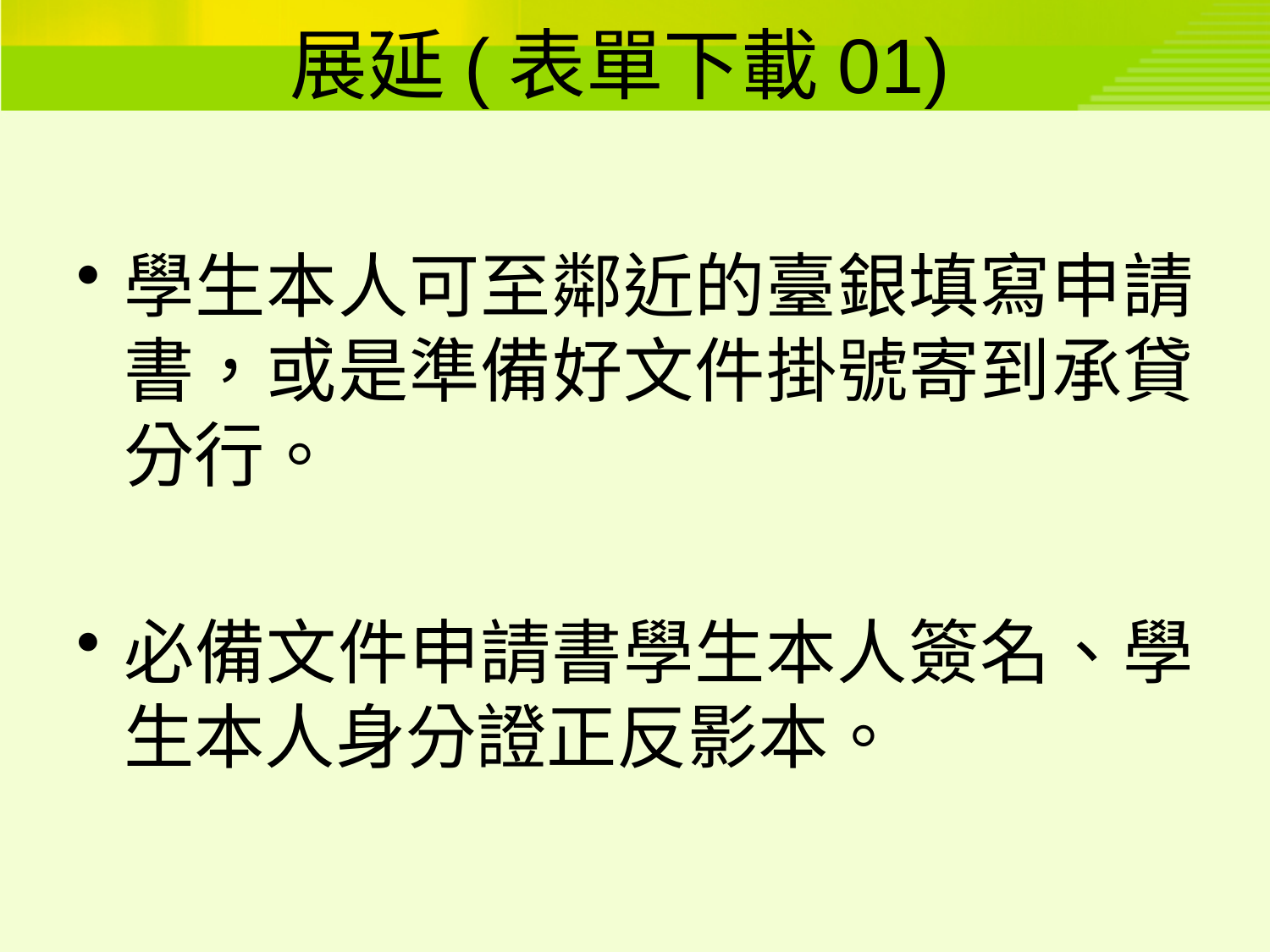

# 展延(表單下載01)

學生本人可至鄰近的臺銀填寫申請書，或是準備好文件掛號寄到承貸分行。

必備文件申請書學生本人簽名、學生本人身分證正反影本。